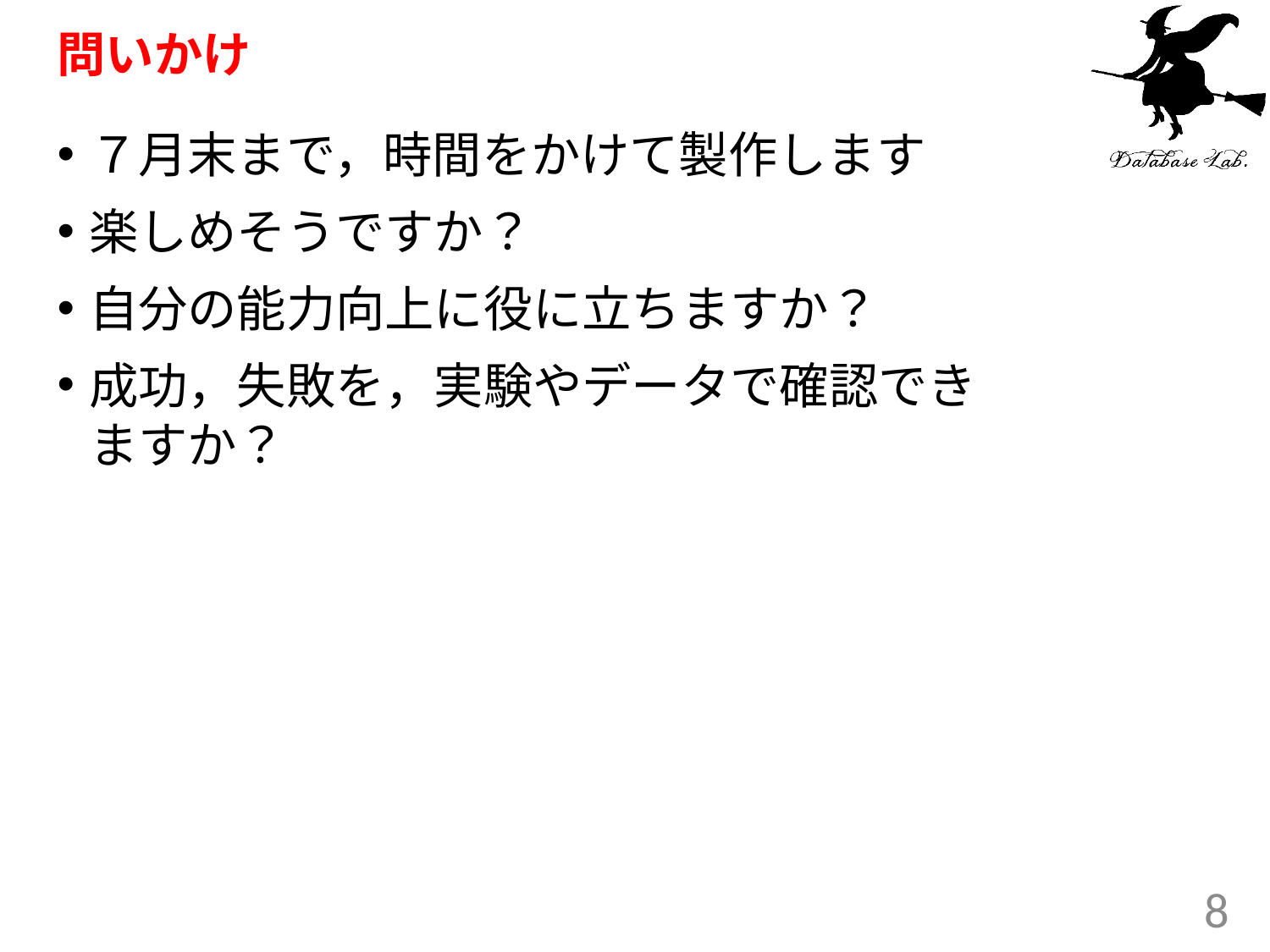

# 問いかけ
７月末まで，時間をかけて製作します
楽しめそうですか？
自分の能力向上に役に立ちますか？
成功，失敗を，実験やデータで確認できますか？
8